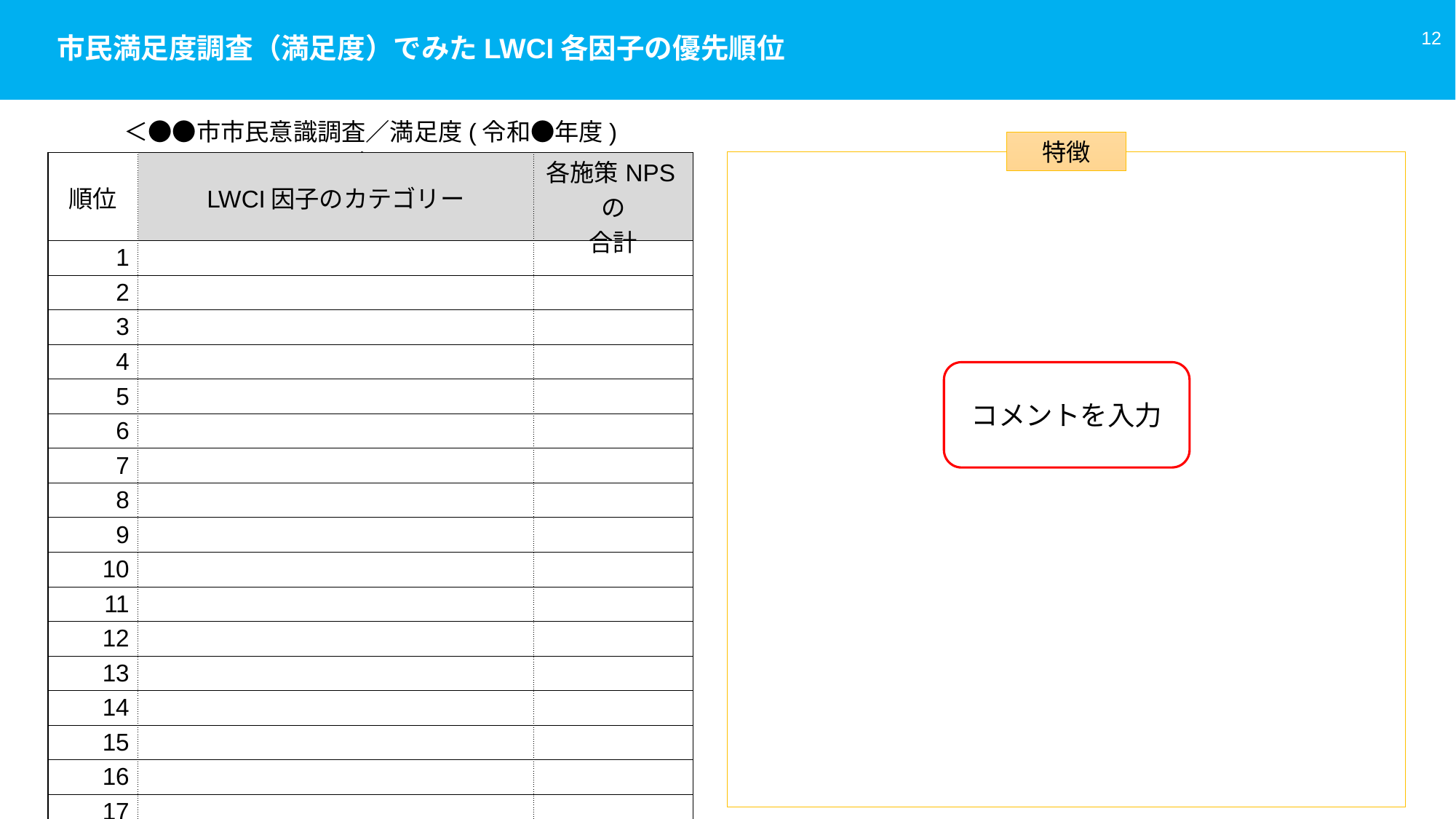

# 市民満足度調査（満足度）でみたLWCI各因子の優先順位

＜●●市市民意識調査／満足度(令和●年度) ＞
特徴

| 順位 | LWCI因子のカテゴリー | 各施策NPSの 合計 |
| --- | --- | --- |
| 1 |  |  |
| 2 |  |  |
| 3 |  |  |
| 4 |  |  |
| 5 |  |  |
| 6 |  |  |
| 7 |  |  |
| 8 |  |  |
| 9 |  |  |
| 10 |  |  |
| 11 |  |  |
| 12 |  |  |
| 13 |  |  |
| 14 |  |  |
| 15 |  |  |
| 16 |  |  |
| 17 |  |  |
コメントを入力